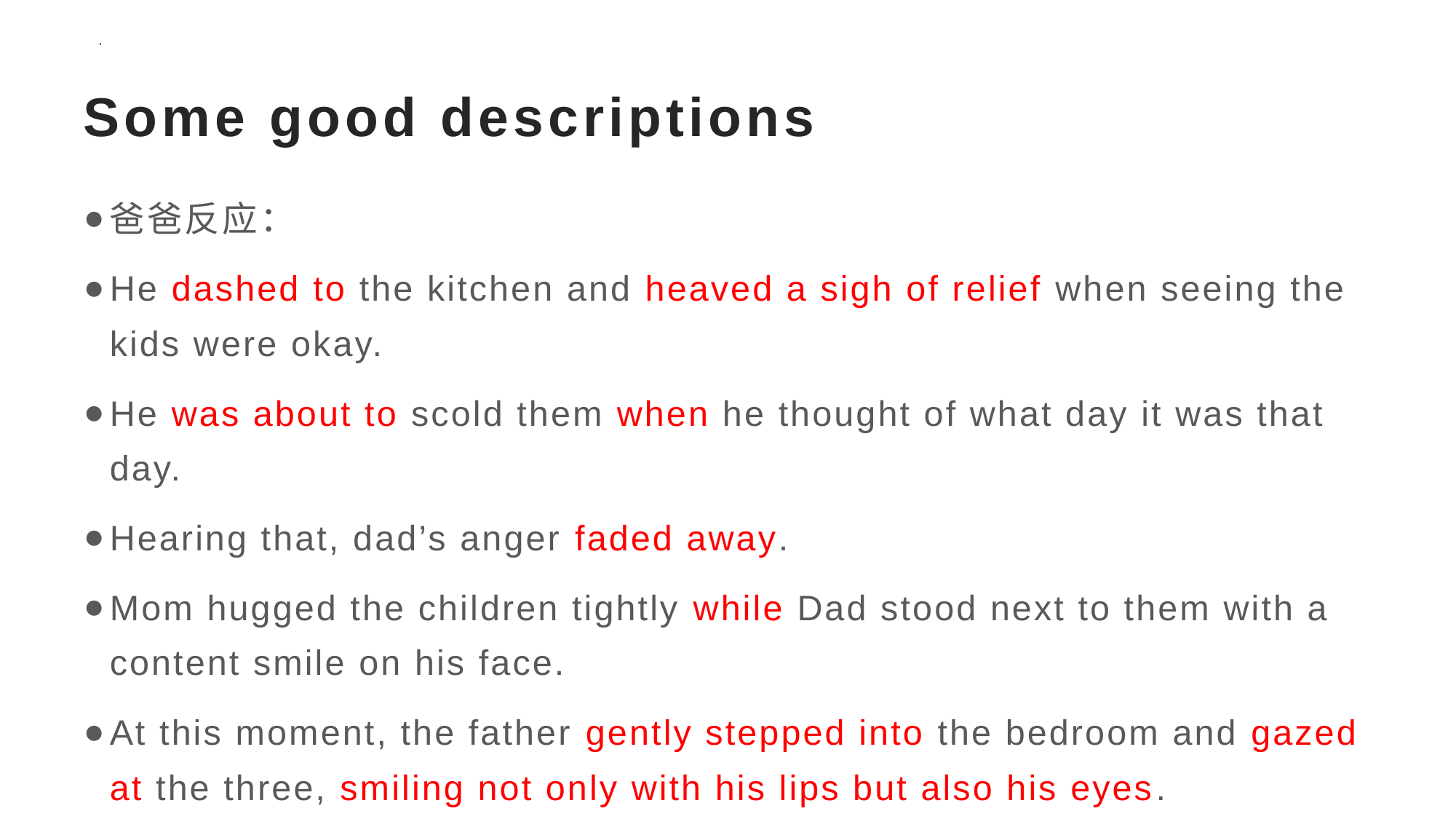

# Some good descriptions
爸爸反应：
He dashed to the kitchen and heaved a sigh of relief when seeing the kids were okay.
He was about to scold them when he thought of what day it was that day.
Hearing that, dad’s anger faded away.
Mom hugged the children tightly while Dad stood next to them with a content smile on his face.
At this moment, the father gently stepped into the bedroom and gazed at the three, smiling not only with his lips but also his eyes.